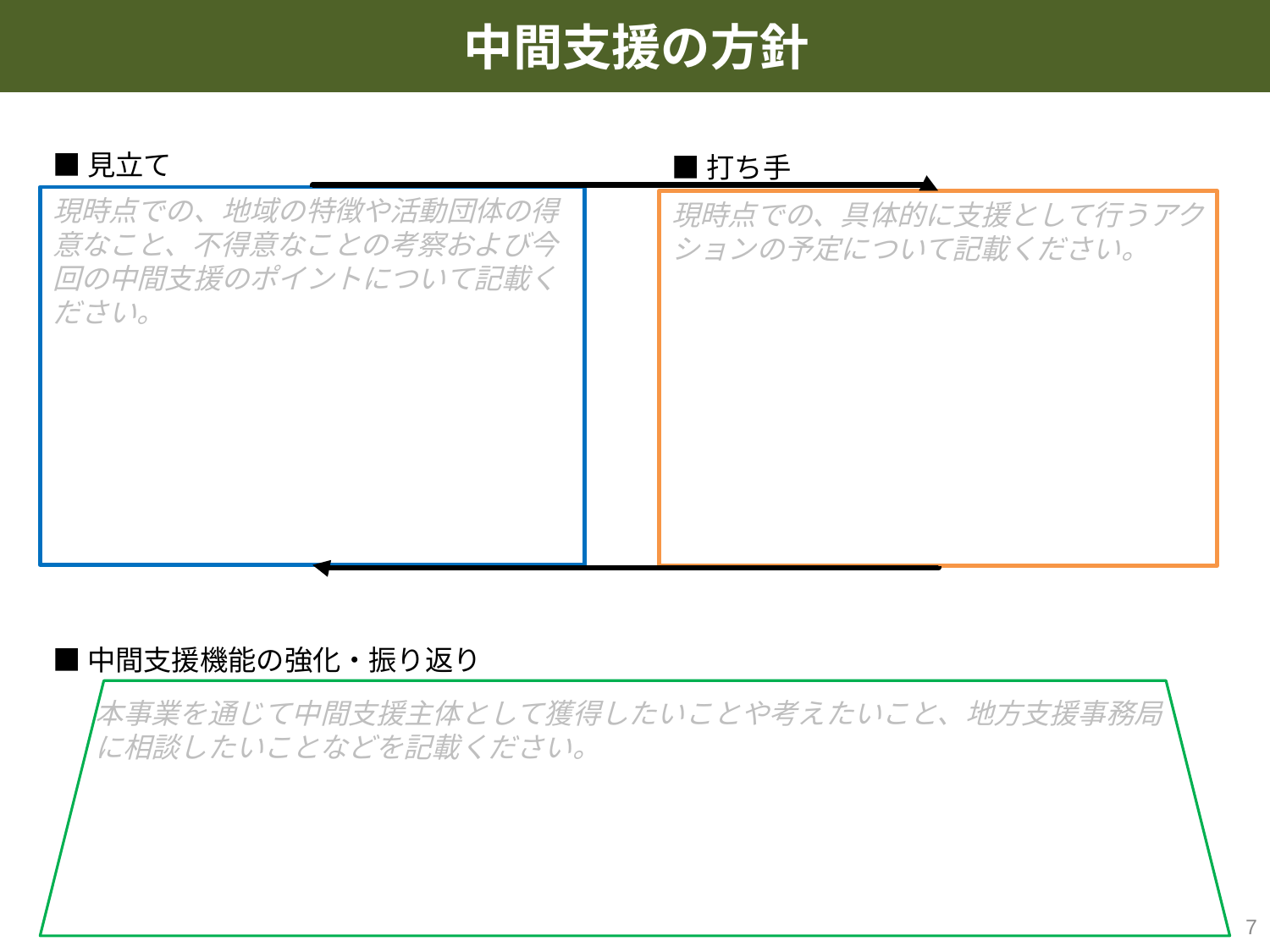

中間支援の方針
■見立て
■打ち手
現時点での、地域の特徴や活動団体の得意なこと、不得意なことの考察および今回の中間支援のポイントについて記載ください。
現時点での、具体的に支援として行うアクションの予定について記載ください。
■中間支援機能の強化・振り返り
本事業を通じて中間支援主体として獲得したいことや考えたいこと、地方支援事務局に相談したいことなどを記載ください。
7